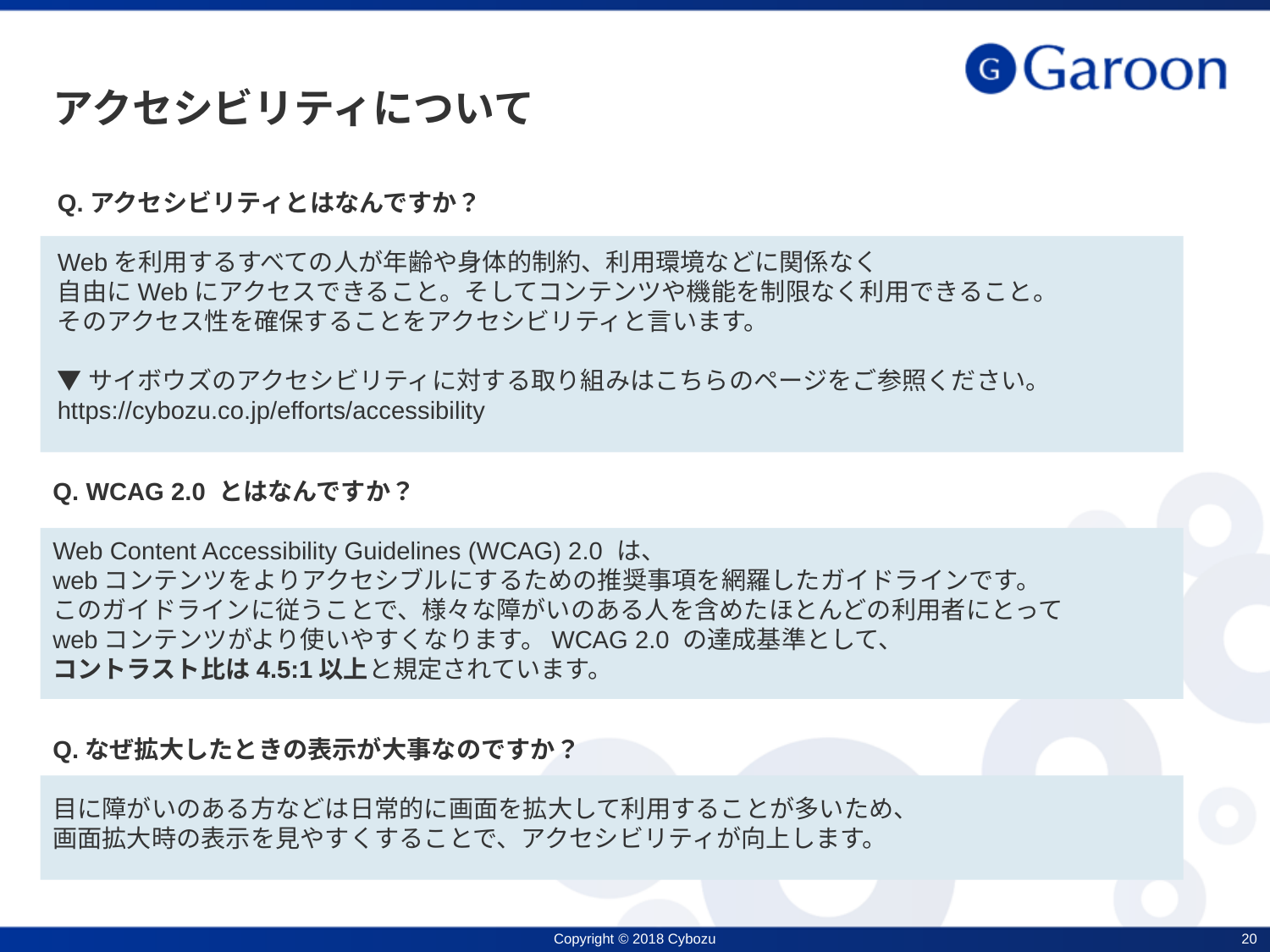

# アクセシビリティについて
Q.アクセシビリティとはなんですか？

Webを利用するすべての人が年齢や身体的制約、利用環境などに関係なく
自由にWebにアクセスできること。そしてコンテンツや機能を制限なく利用できること。
そのアクセス性を確保することをアクセシビリティと言います。

▼サイボウズのアクセシビリティに対する取り組みはこちらのページをご参照ください。
https://cybozu.co.jp/efforts/accessibility

Q. WCAG 2.0 とはなんですか？

Web Content Accessibility Guidelines (WCAG) 2.0 は、
webコンテンツをよりアクセシブルにするための推奨事項を網羅したガイドラインです。
このガイドラインに従うことで、様々な障がいのある人を含めたほとんどの利用者にとって
webコンテンツがより使いやすくなります。WCAG 2.0 の達成基準として、
コントラスト比は4.5:1以上と規定されています。

Q.なぜ拡大したときの表示が大事なのですか？

目に障がいのある方などは日常的に画面を拡大して利用することが多いため、
画面拡大時の表示を見やすくすることで、アクセシビリティが向上します。

20
Copyright © 2018 Cybozu